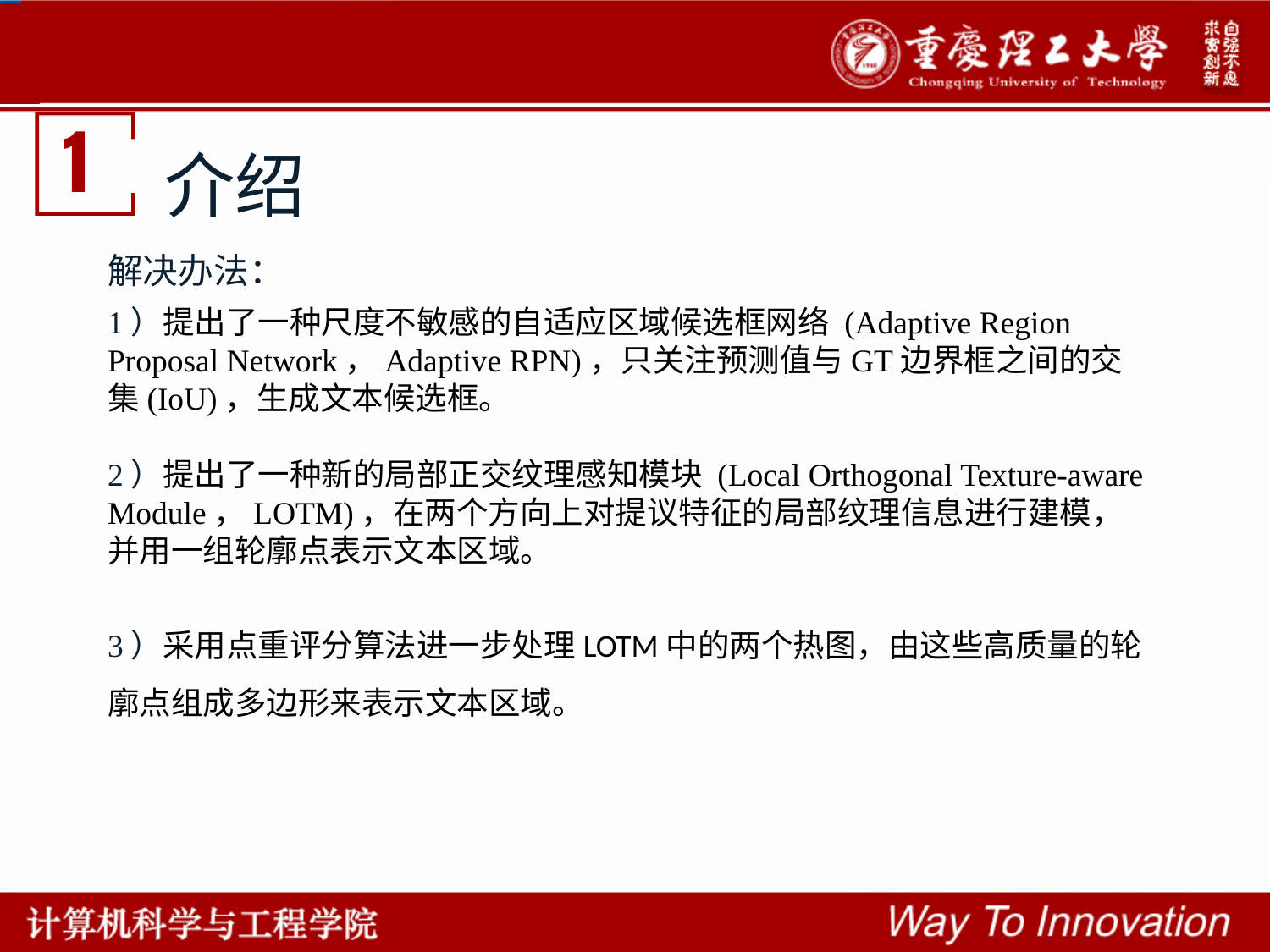

介绍

1
解决办法：
1）提出了一种尺度不敏感的自适应区域候选框网络 (Adaptive Region Proposal Network，Adaptive RPN)，只关注预测值与GT边界框之间的交集(IoU)，生成文本候选框。

2）提出了一种新的局部正交纹理感知模块 (Local Orthogonal Texture-aware Module，LOTM)，在两个方向上对提议特征的局部纹理信息进行建模，并用一组轮廓点表示文本区域。

3）采用点重评分算法进一步处理LOTM中的两个热图，由这些高质量的轮廓点组成多边形来表示文本区域。